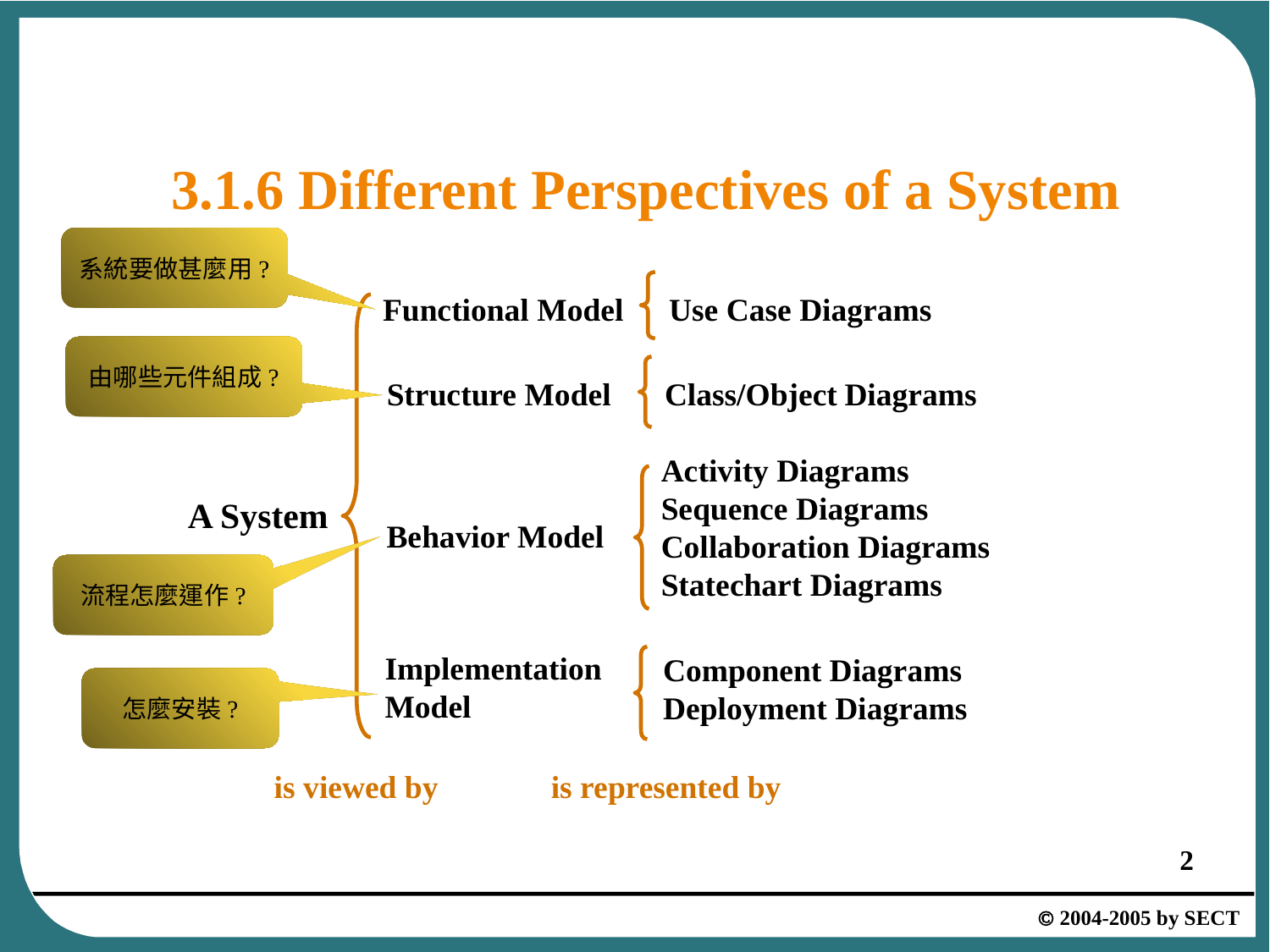

# 3.1.6 Different Perspectives of a System
系統要做甚麼用?

Functional Model
Use Case Diagrams

由哪些元件組成?

Class/Object Diagrams
Structure Model
Activity Diagrams
Sequence Diagrams
Collaboration Diagrams
Statechart Diagrams

A System
Behavior Model
流程怎麼運作?
Implementation
Model
Component Diagrams
Deployment Diagrams

怎麼安裝?
is viewed by
is represented by